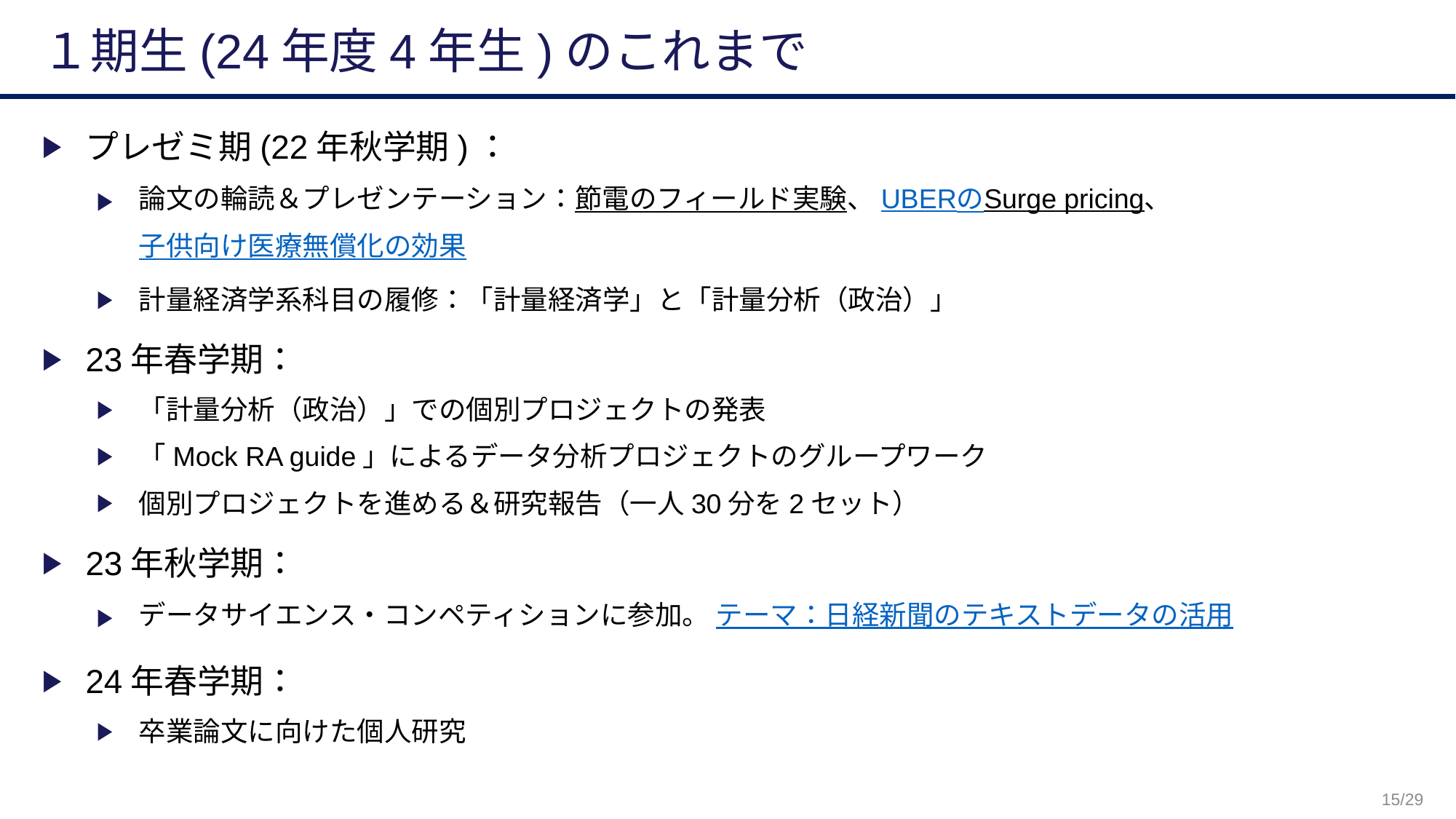

# １期生(24年度4年生)のこれまで
プレゼミ期(22年秋学期)：
論文の輪読＆プレゼンテーション：節電のフィールド実験、UBERのSurge pricing、子供向け医療無償化の効果
計量経済学系科目の履修：「計量経済学」と「計量分析（政治）」
23年春学期：
「計量分析（政治）」での個別プロジェクトの発表
「Mock RA guide」によるデータ分析プロジェクトのグループワーク
個別プロジェクトを進める＆研究報告（一人30分を2セット）
23年秋学期：
データサイエンス・コンペティションに参加。 テーマ：日経新聞のテキストデータの活用
24年春学期：
卒業論文に向けた個人研究

15/29